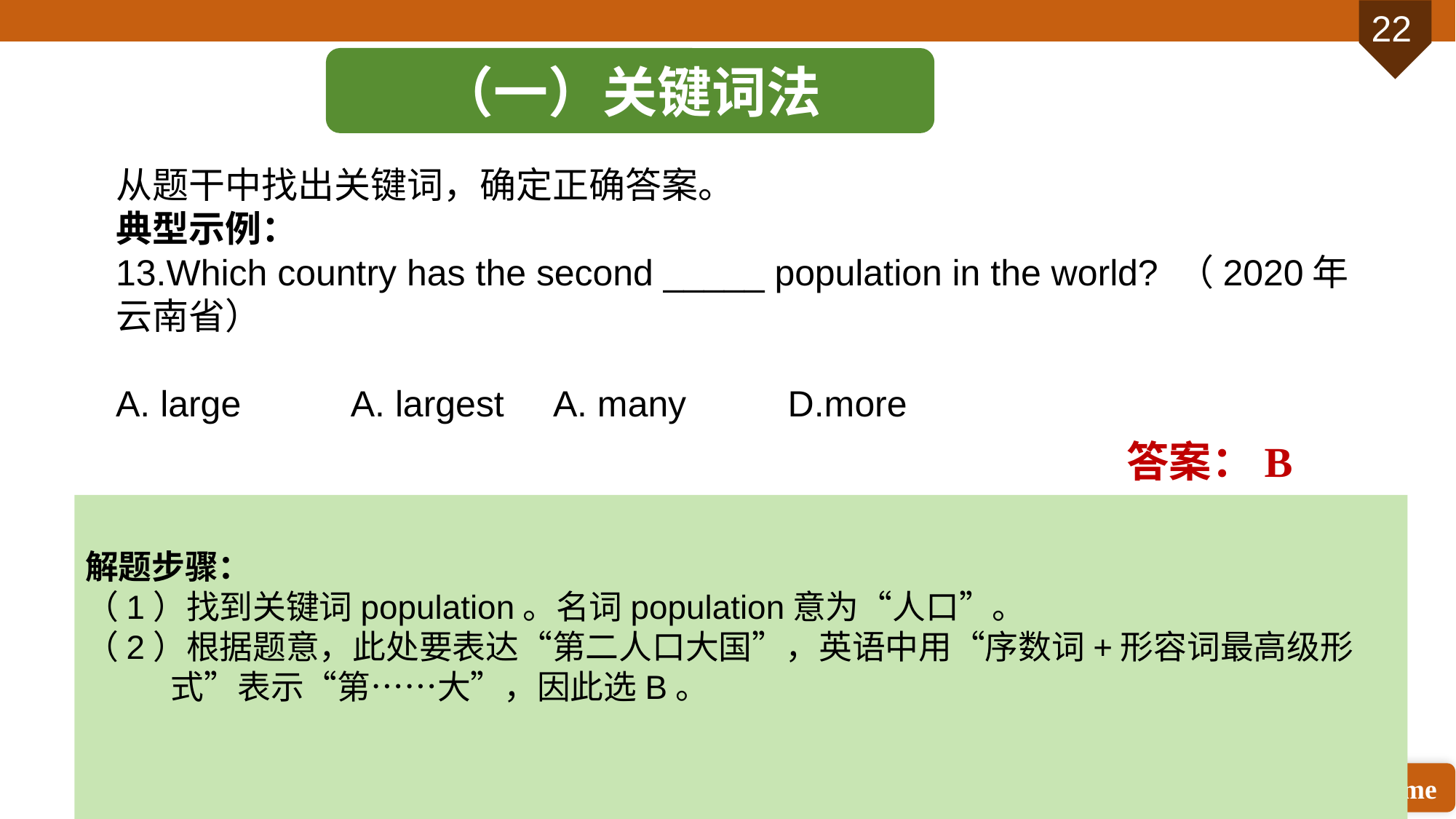

（一）关键词法
从题干中找出关键词，确定正确答案。
典型示例：
13.Which country has the second _____ population in the world? （2020年云南省）

A. large           A. largest     A. many          D.more
答案：B

解题步骤：
（1）找到关键词population。名词population意为“人口”。
（2）根据题意，此处要表达“第二人口大国”，英语中用“序数词+形容词最高级形式”表示“第……大”，因此选B。